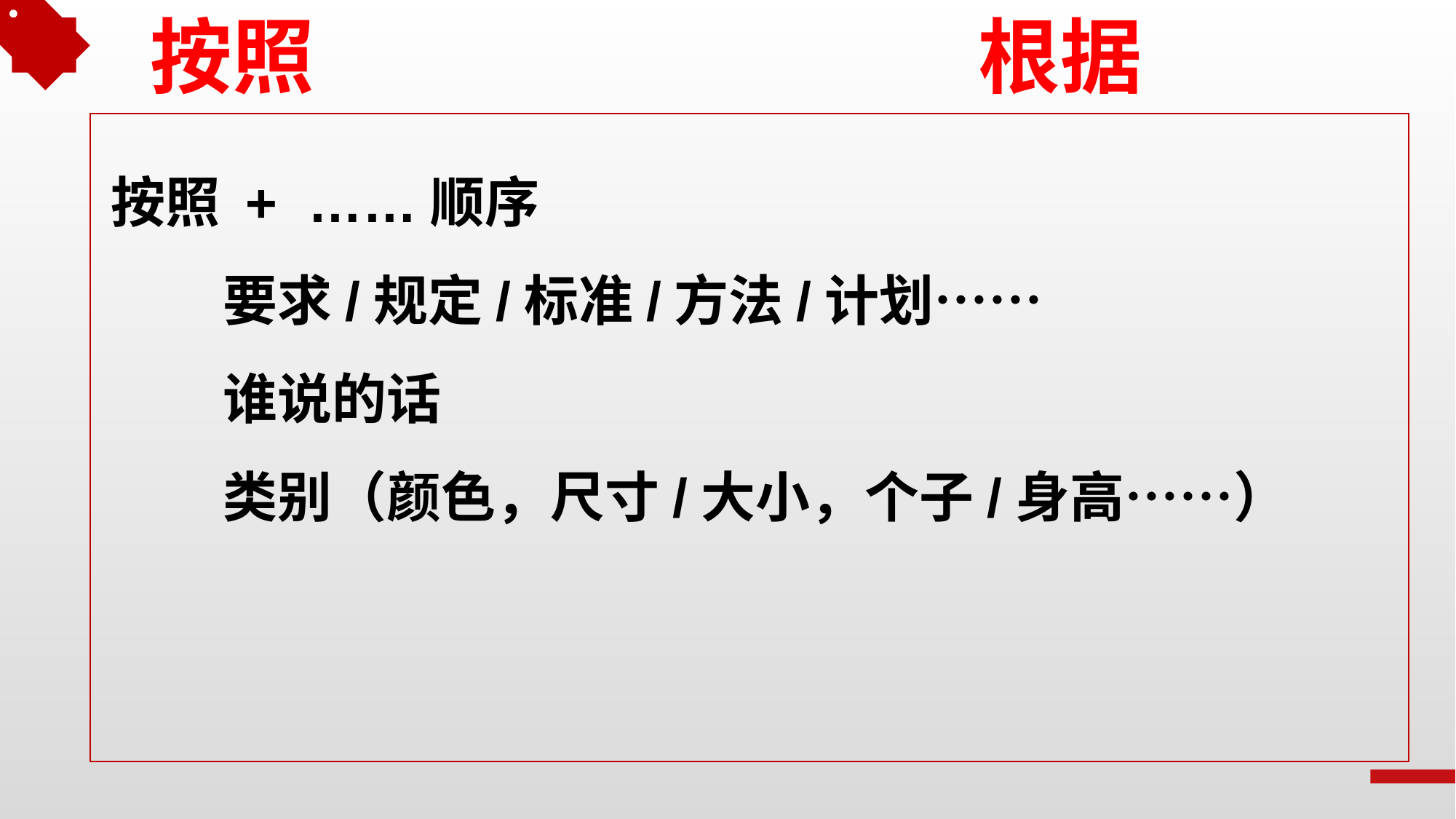

按照
根据

按照 +  ……顺序
        要求/规定/标准/方法/计划……
        谁说的话
        类别（颜色，尺寸/大小，个子/身高……）